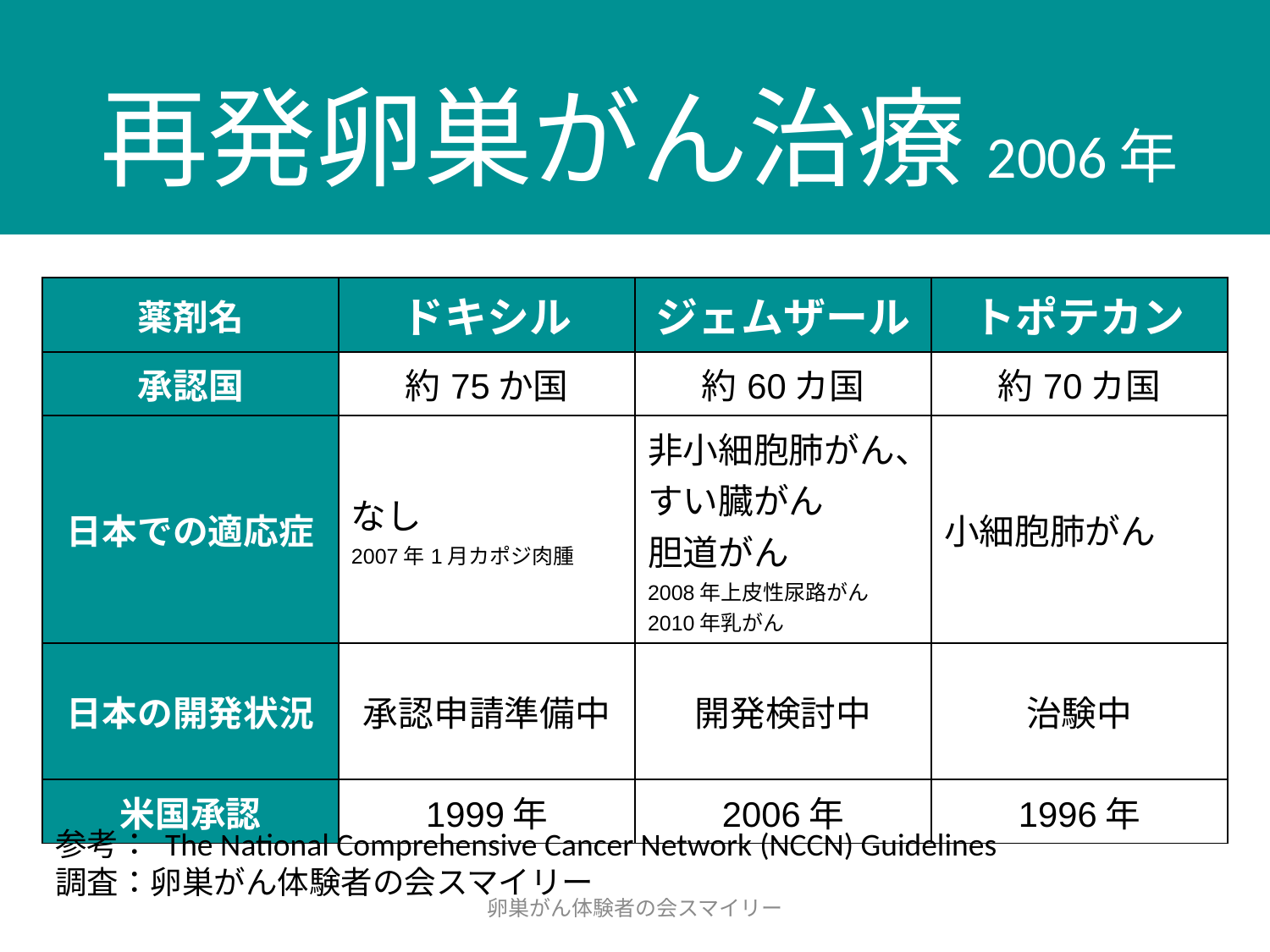

# 再発卵巣がん治療2006年
| 薬剤名 | ドキシル | ジェムザール | トポテカン |
| --- | --- | --- | --- |
| 承認国 | 約75か国 | 約60カ国 | 約70カ国 |
| 日本での適応症 | なし 2007年1月カポジ肉腫 | 非小細胞肺がん、すい臓がん 胆道がん 2008年上皮性尿路がん 2010年乳がん | 小細胞肺がん |
| 日本の開発状況 | 承認申請準備中 | 開発検討中 | 治験中 |
| 米国承認 | 1999年 | 2006年 | 1996年 |
参考： The National Comprehensive Cancer Network (NCCN) Guidelines
調査：卵巣がん体験者の会スマイリー
卵巣がん体験者の会スマイリー